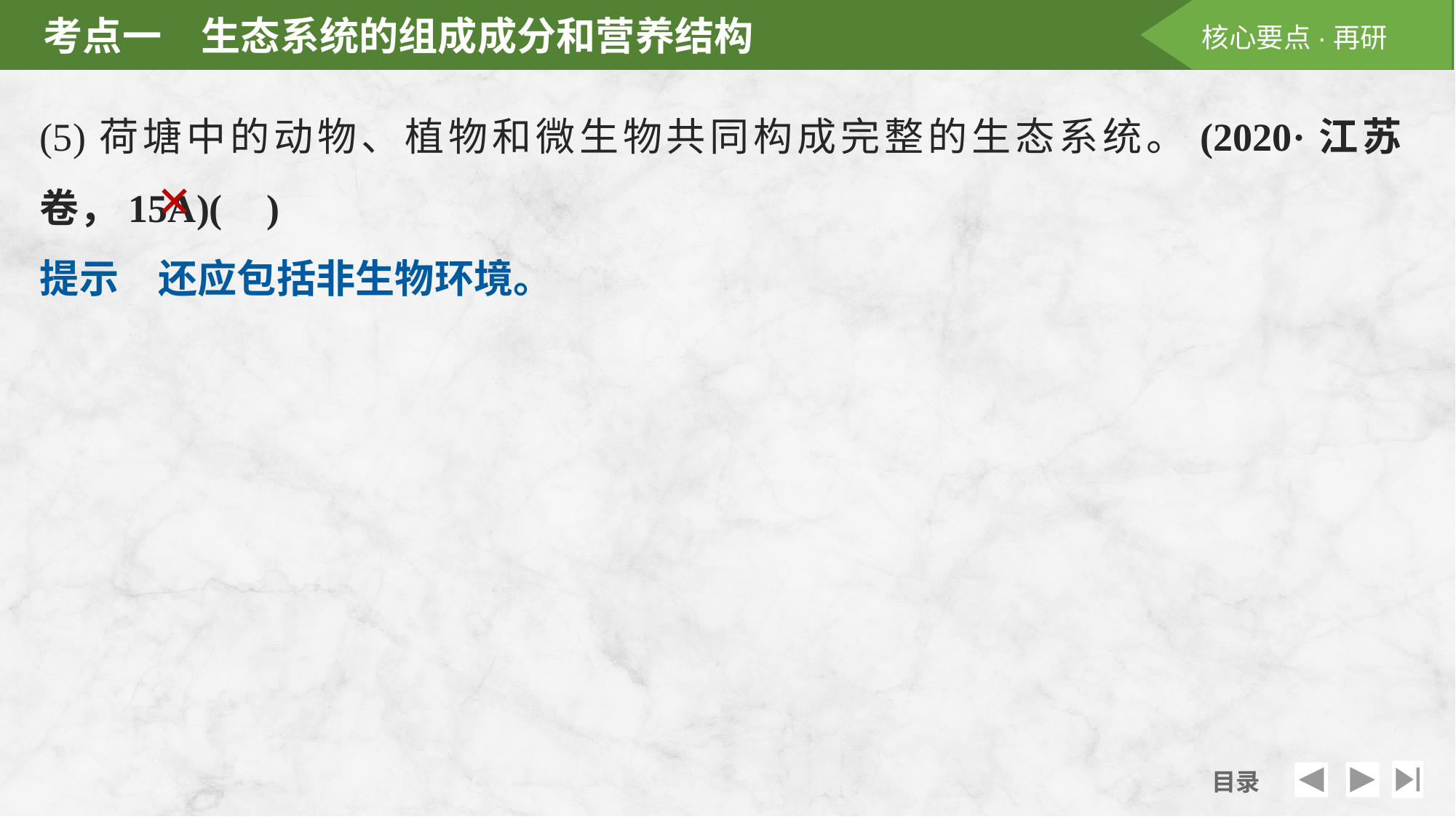

(5)荷塘中的动物、植物和微生物共同构成完整的生态系统。(2020·江苏卷，15A)(    )
提示　还应包括非生物环境。
×